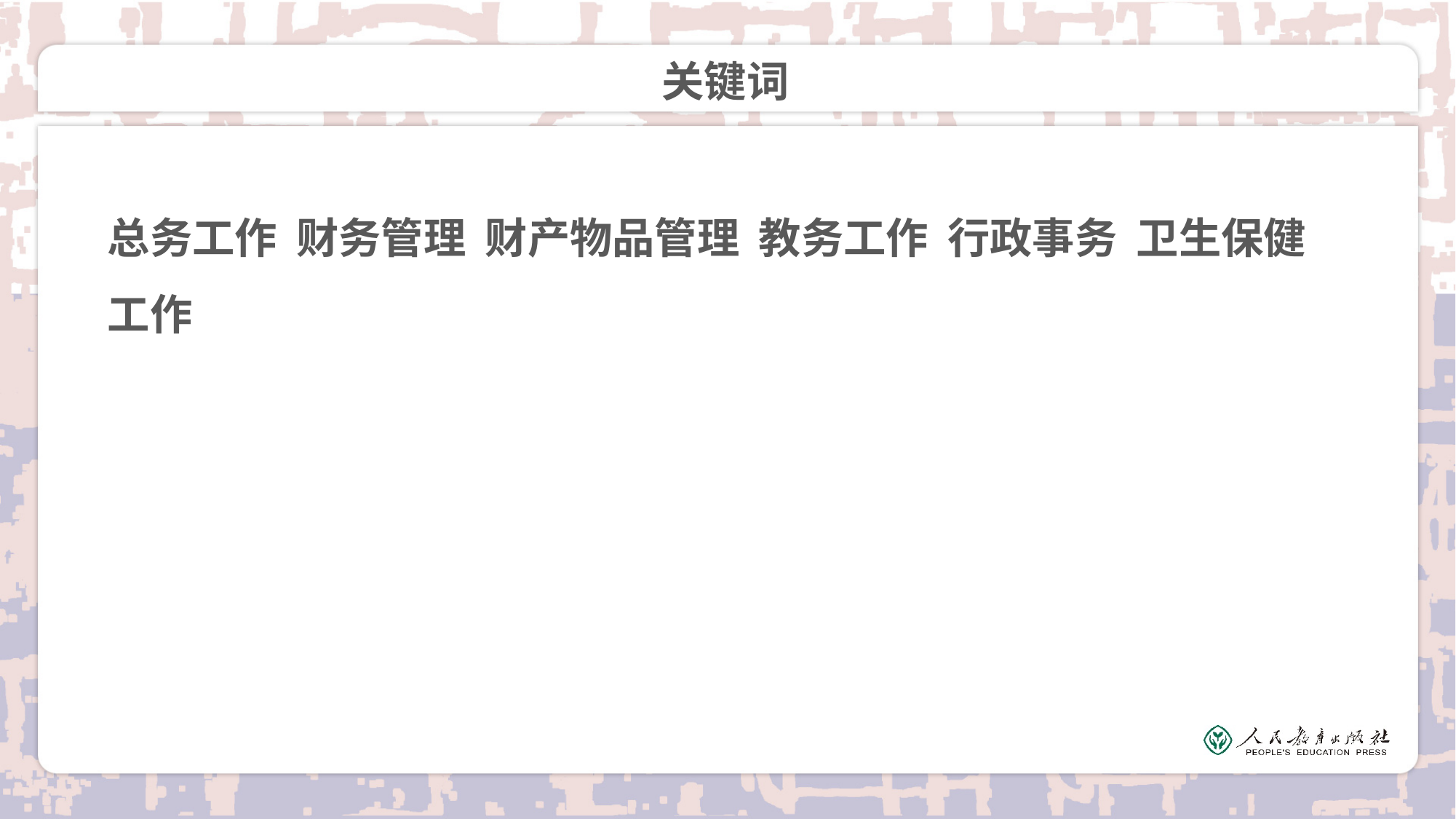

# 关键词
总务工作  财务管理  财产物品管理  教务工作  行政事务  卫生保健工作